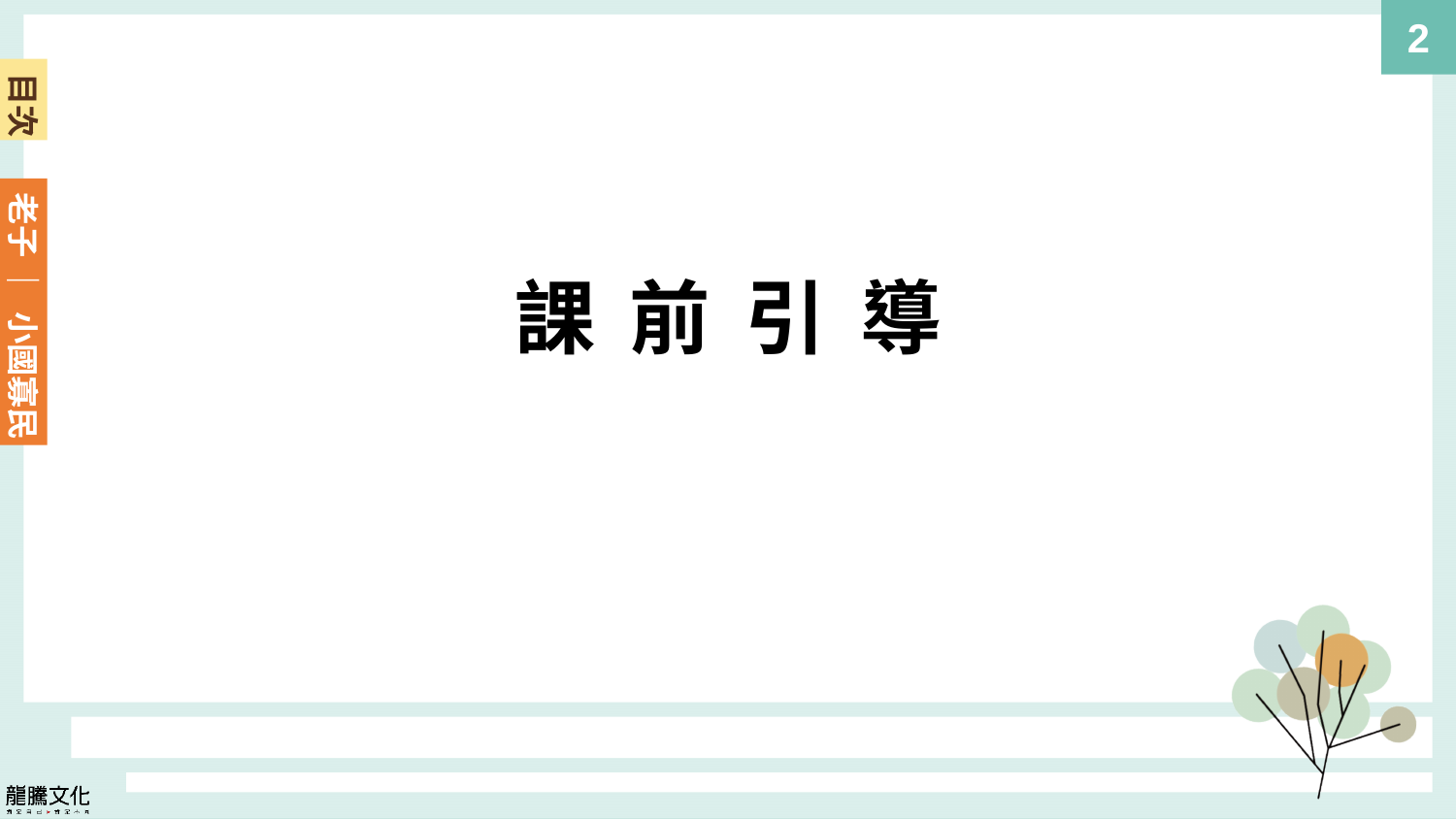

2
目次
老子 ｜  小國寡民
課 前 引 導